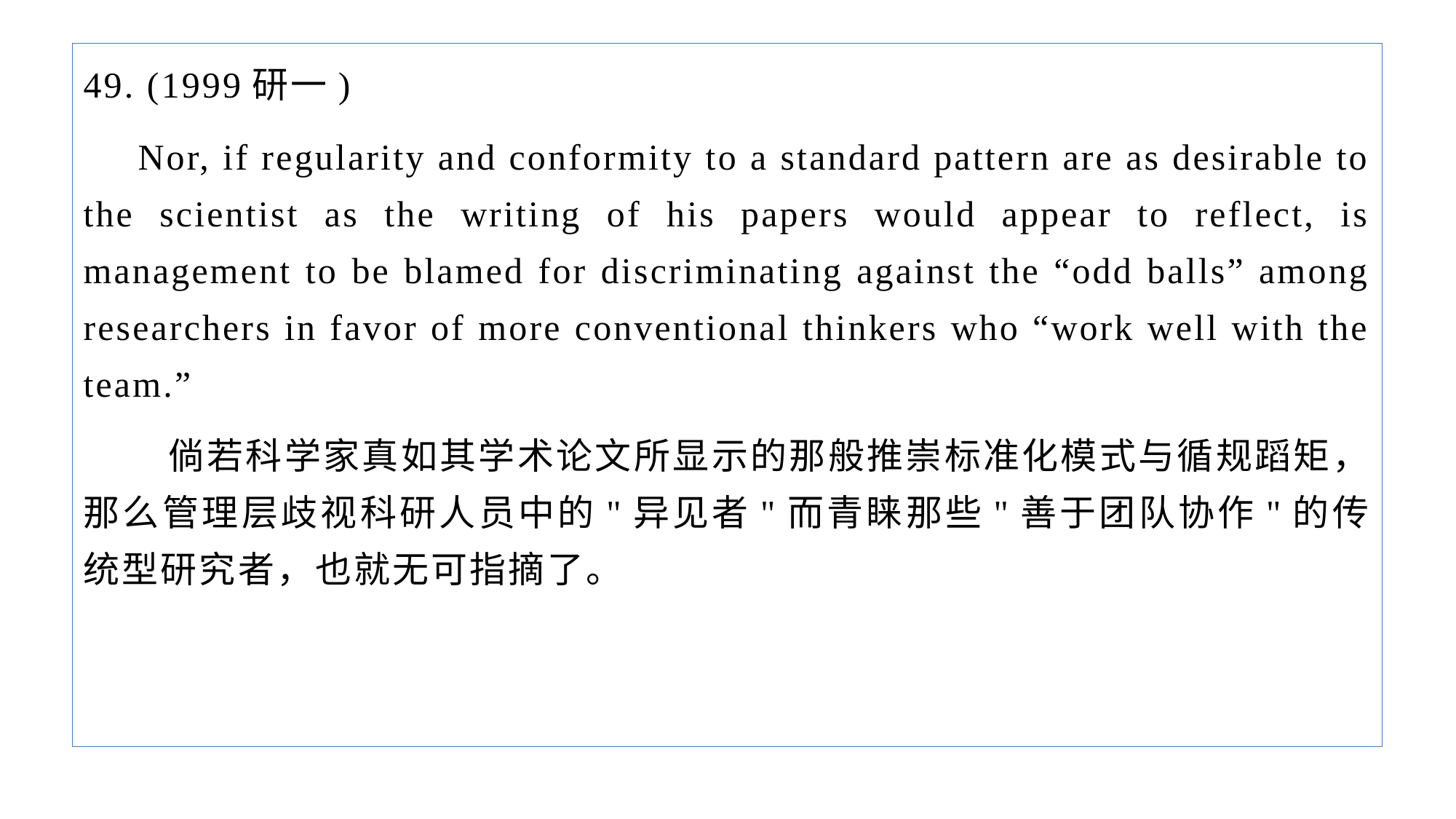

49. (1999研一)
Nor, if regularity and conformity to a standard pattern are as desirable to the scientist as the writing of his papers would appear to reflect, is management to be blamed for discriminating against the “odd balls” among researchers in favor of more conventional thinkers who “work well with the team.”
  倘若科学家真如其学术论文所显示的那般推崇标准化模式与循规蹈矩，那么管理层歧视科研人员中的"异见者"而青睐那些"善于团队协作"的传统型研究者，也就无可指摘了。